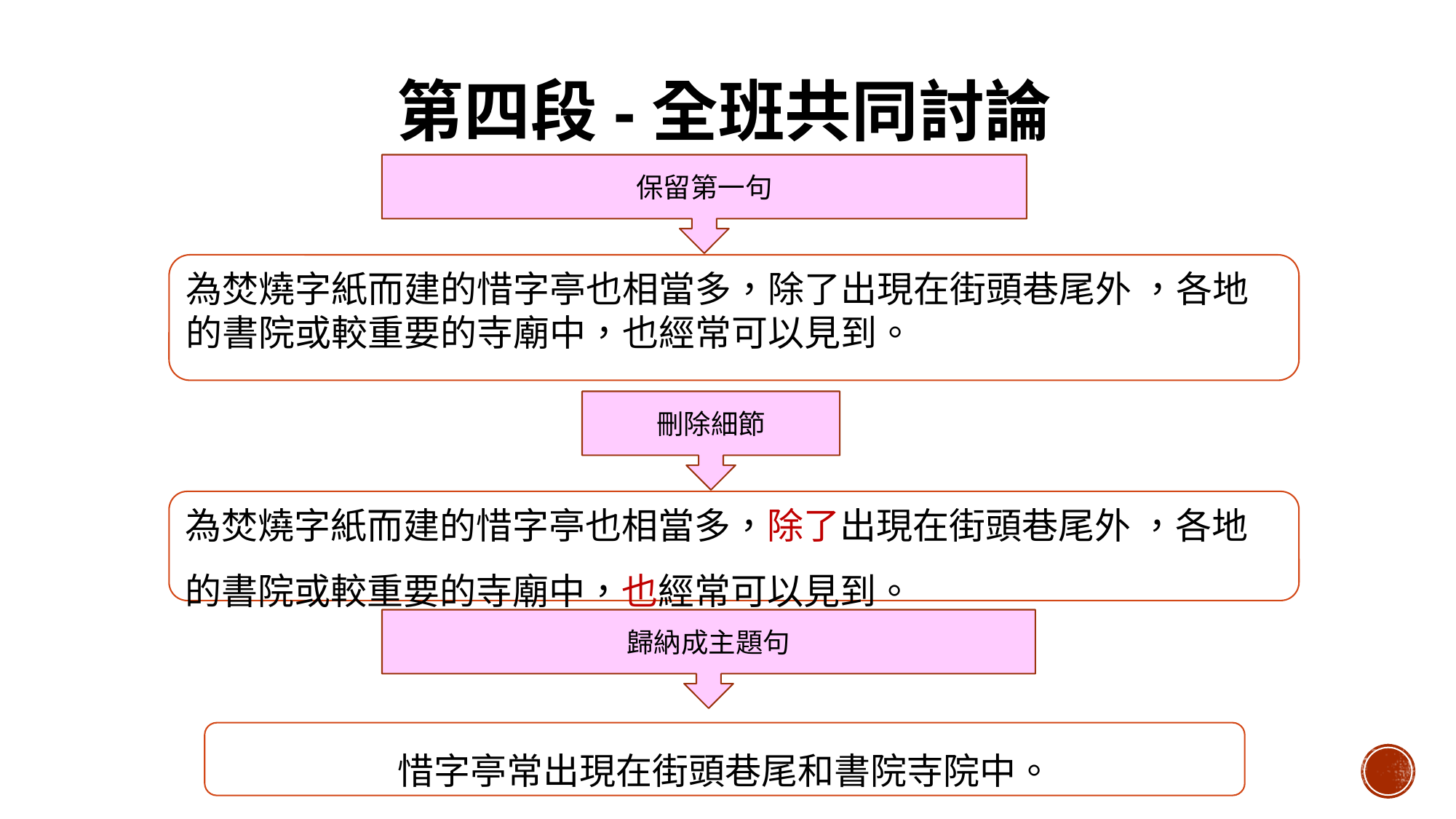

第四段-全班共同討論
保留第一句
為焚燒字紙而建的惜字亭也相當多，除了出現在街頭巷尾外 ，各地的書院或較重要的寺廟中，也經常可以見到。

刪除細節
為焚燒字紙而建的惜字亭也相當多，除了出現在街頭巷尾外 ，各地的書院或較重要的寺廟中，也經常可以見到。
歸納成主題句
惜字亭常出現在街頭巷尾和書院寺院中。